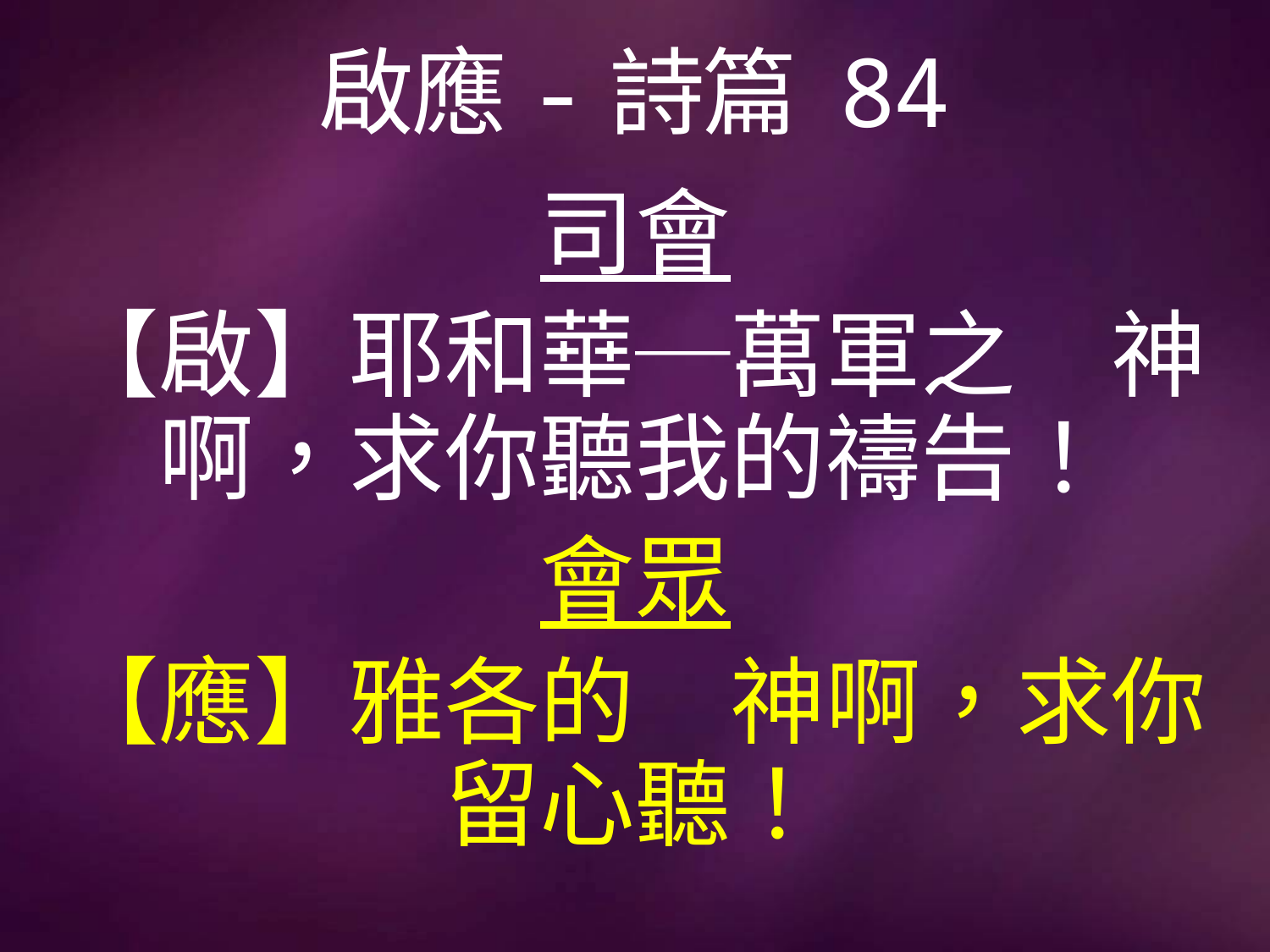

# 啟應-詩篇 84
司會
【啟】耶和華─萬軍之　神啊，求你聽我的禱告！
會眾
【應】雅各的　神啊，求你留心聽！